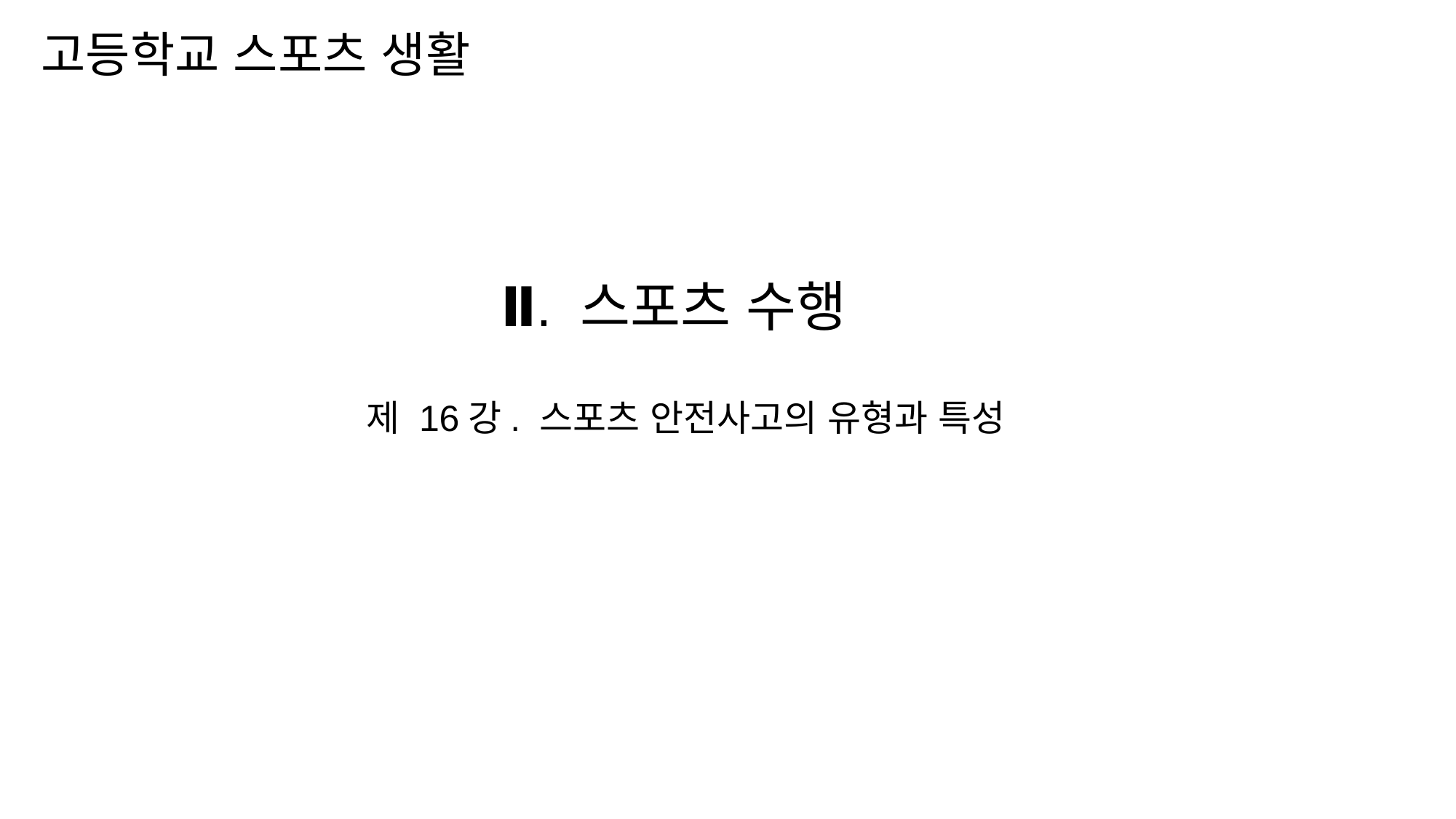

고등학교 스포츠 생활
# Ⅱ. 스포츠 수행
제 16강. 스포츠 안전사고의 유형과 특성
[교과서 8~15쪽]